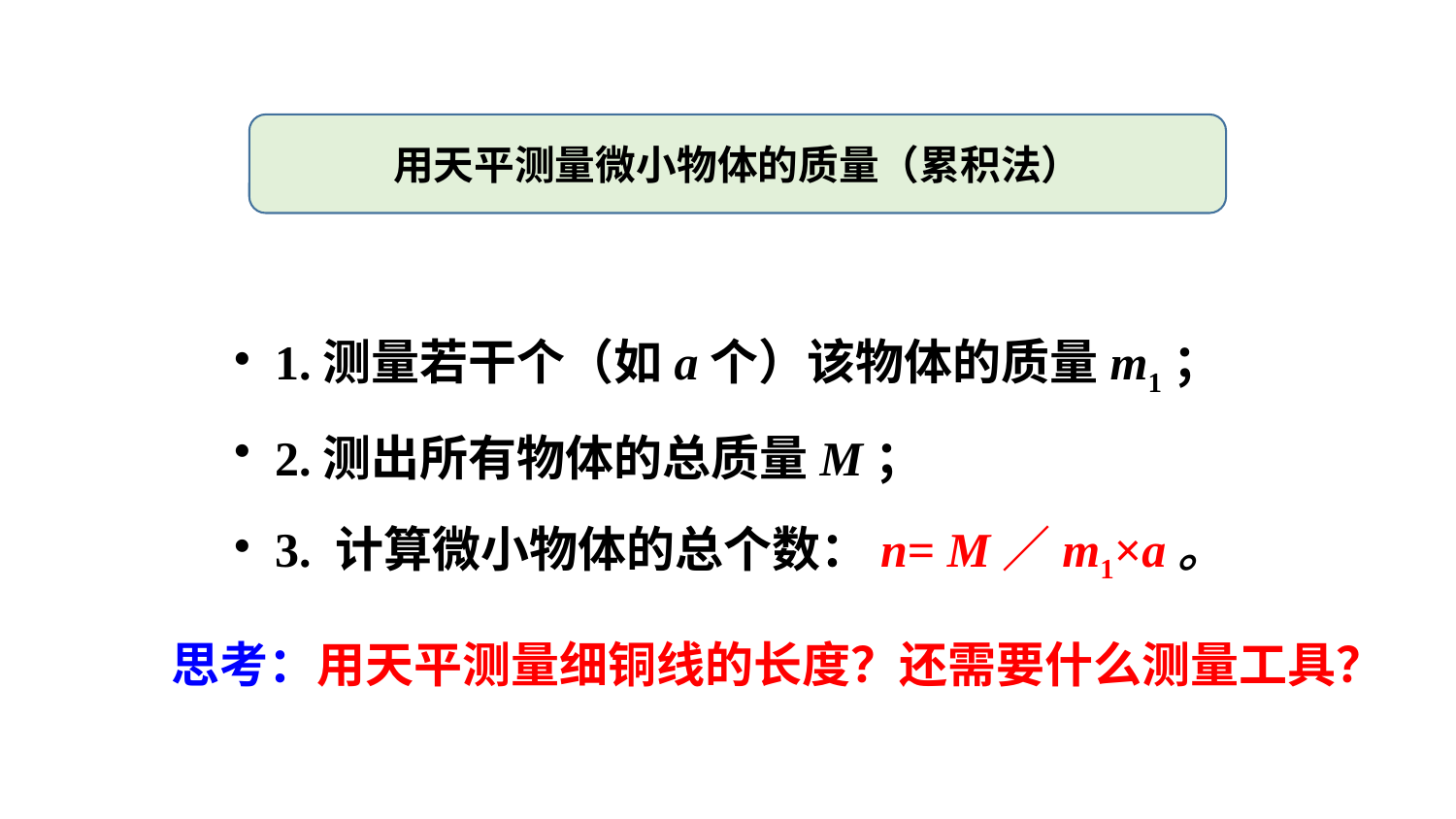

用天平测量微小物体的质量（累积法）
1.测量若干个（如a个）该物体的质量m1；
2.测出所有物体的总质量M；
3. 计算微小物体的总个数：n= M／m1×a。
思考：用天平测量细铜线的长度？还需要什么测量工具？